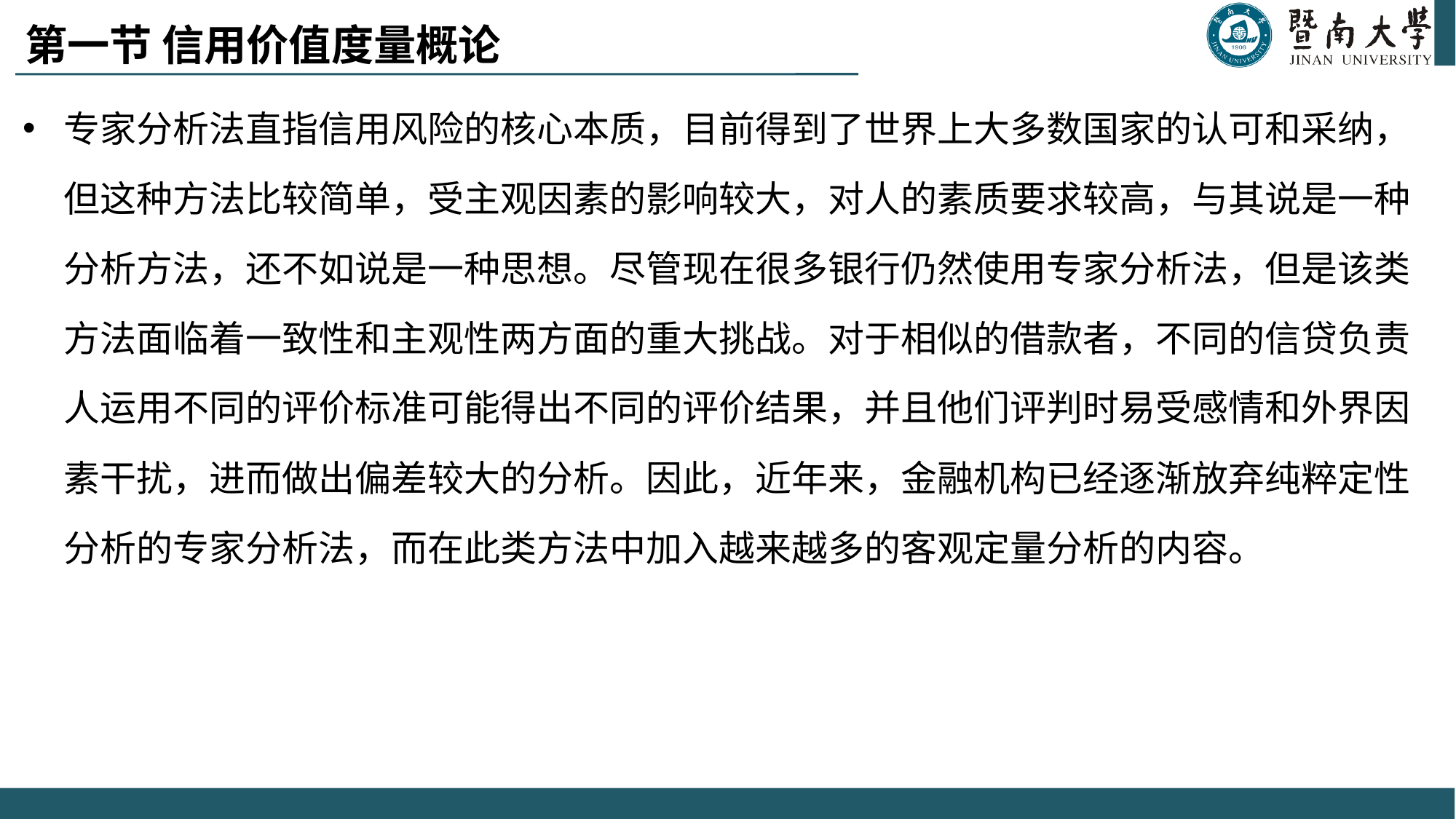

# 第一节 信用价值度量概论
专家分析法直指信用风险的核心本质，目前得到了世界上大多数国家的认可和采纳，但这种方法比较简单，受主观因素的影响较大，对人的素质要求较高，与其说是一种分析方法，还不如说是一种思想。尽管现在很多银行仍然使用专家分析法，但是该类方法面临着一致性和主观性两方面的重大挑战。对于相似的借款者，不同的信贷负责人运用不同的评价标准可能得出不同的评价结果，并且他们评判时易受感情和外界因素干扰，进而做出偏差较大的分析。因此，近年来，金融机构已经逐渐放弃纯粹定性分析的专家分析法，而在此类方法中加入越来越多的客观定量分析的内容。